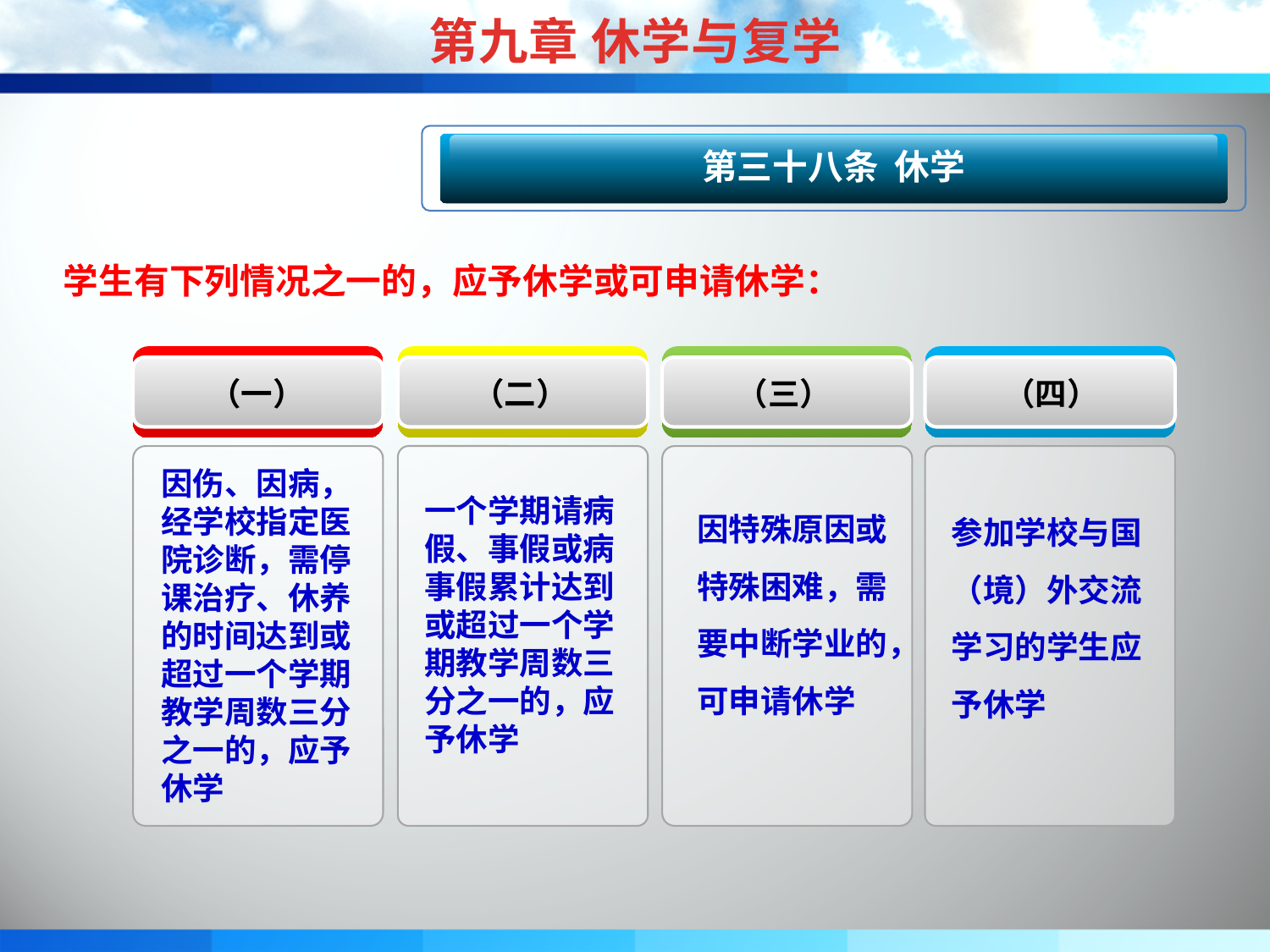

第九章 休学与复学

第三十八条  休学
学生有下列情况之一的，应予休学或可申请休学：

（一）

（二）

（三）

（四）

因伤、因病，经学校指定医院诊断，需停课治疗、休养的时间达到或超过一个学期教学周数三分之一的，应予休学

一个学期请病假、事假或病事假累计达到或超过一个学期教学周数三分之一的，应予休学

因特殊原因或特殊困难，需要中断学业的，可申请休学

参加学校与国（境）外交流学习的学生应予休学